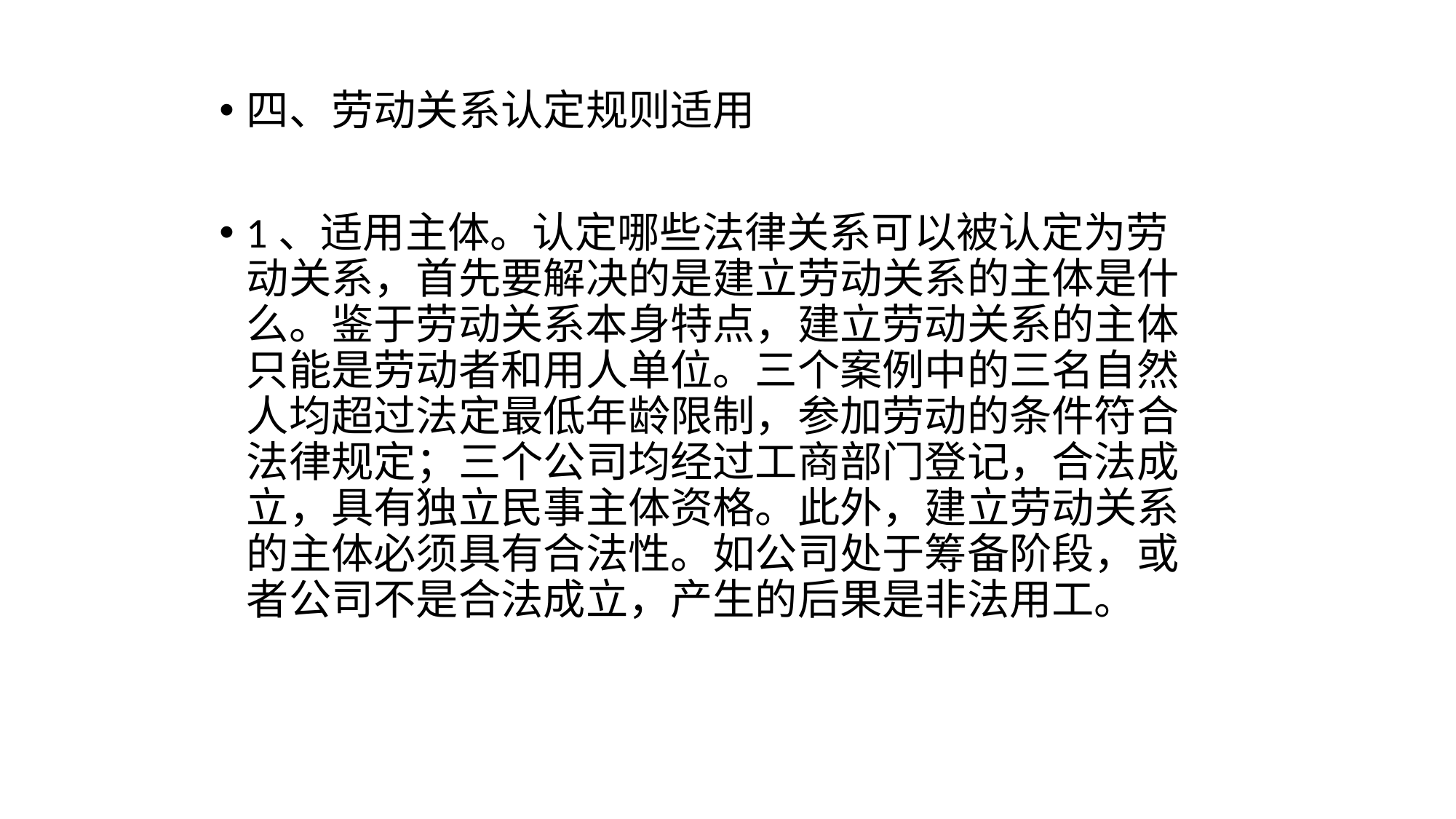

四、劳动关系认定规则适用

1、适用主体。认定哪些法律关系可以被认定为劳动关系，首先要解决的是建立劳动关系的主体是什么。鉴于劳动关系本身特点，建立劳动关系的主体只能是劳动者和用人单位。三个案例中的三名自然人均超过法定最低年龄限制，参加劳动的条件符合法律规定；三个公司均经过工商部门登记，合法成立，具有独立民事主体资格。此外，建立劳动关系的主体必须具有合法性。如公司处于筹备阶段，或者公司不是合法成立，产生的后果是非法用工。